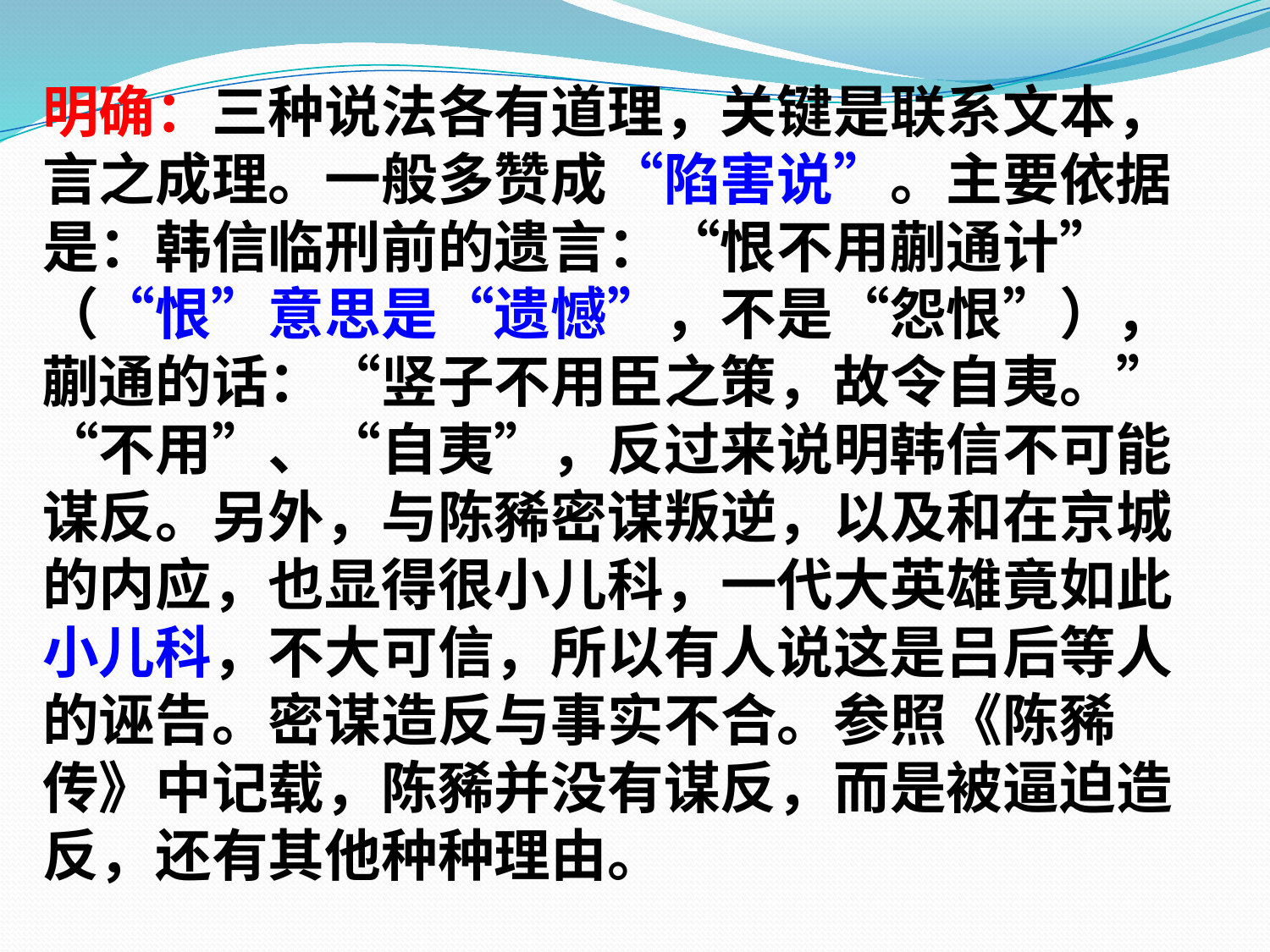

明确：三种说法各有道理，关键是联系文本，言之成理。一般多赞成“陷害说”。主要依据是：韩信临刑前的遗言：“恨不用蒯通计”（“恨”意思是“遗憾”，不是“怨恨”），蒯通的话：“竖子不用臣之策，故令自夷。”“不用”、“自夷”，反过来说明韩信不可能谋反。另外，与陈豨密谋叛逆，以及和在京城的内应，也显得很小儿科，一代大英雄竟如此小儿科，不大可信，所以有人说这是吕后等人的诬告。密谋造反与事实不合。参照《陈豨传》中记载，陈豨并没有谋反，而是被逼迫造反，还有其他种种理由。